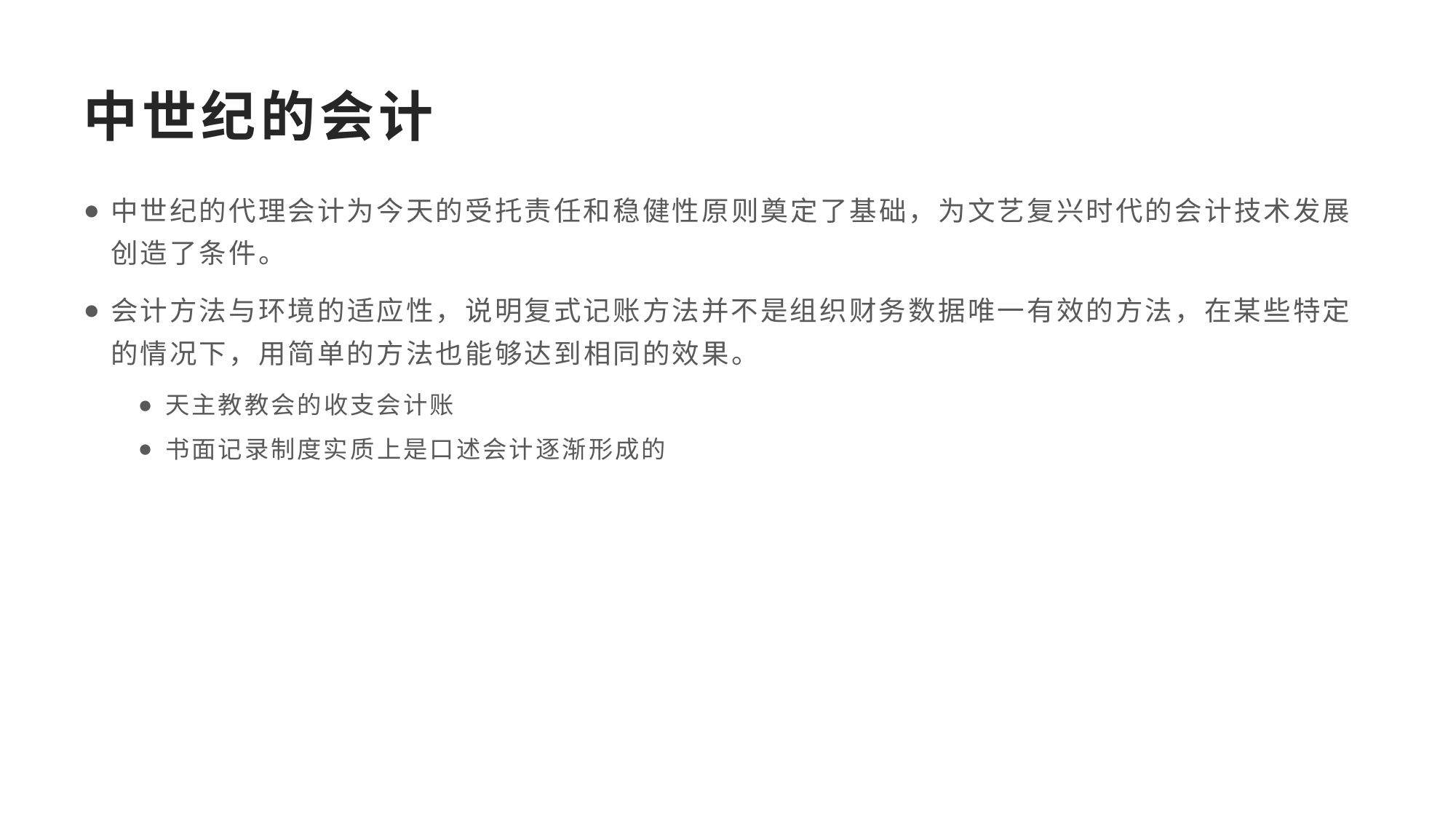

# 中世纪的会计
中世纪的代理会计为今天的受托责任和稳健性原则奠定了基础，为文艺复兴时代的会计技术发展创造了条件。
会计方法与环境的适应性，说明复式记账方法并不是组织财务数据唯一有效的方法，在某些特定的情况下，用简单的方法也能够达到相同的效果。
天主教教会的收支会计账
书面记录制度实质上是口述会计逐渐形成的